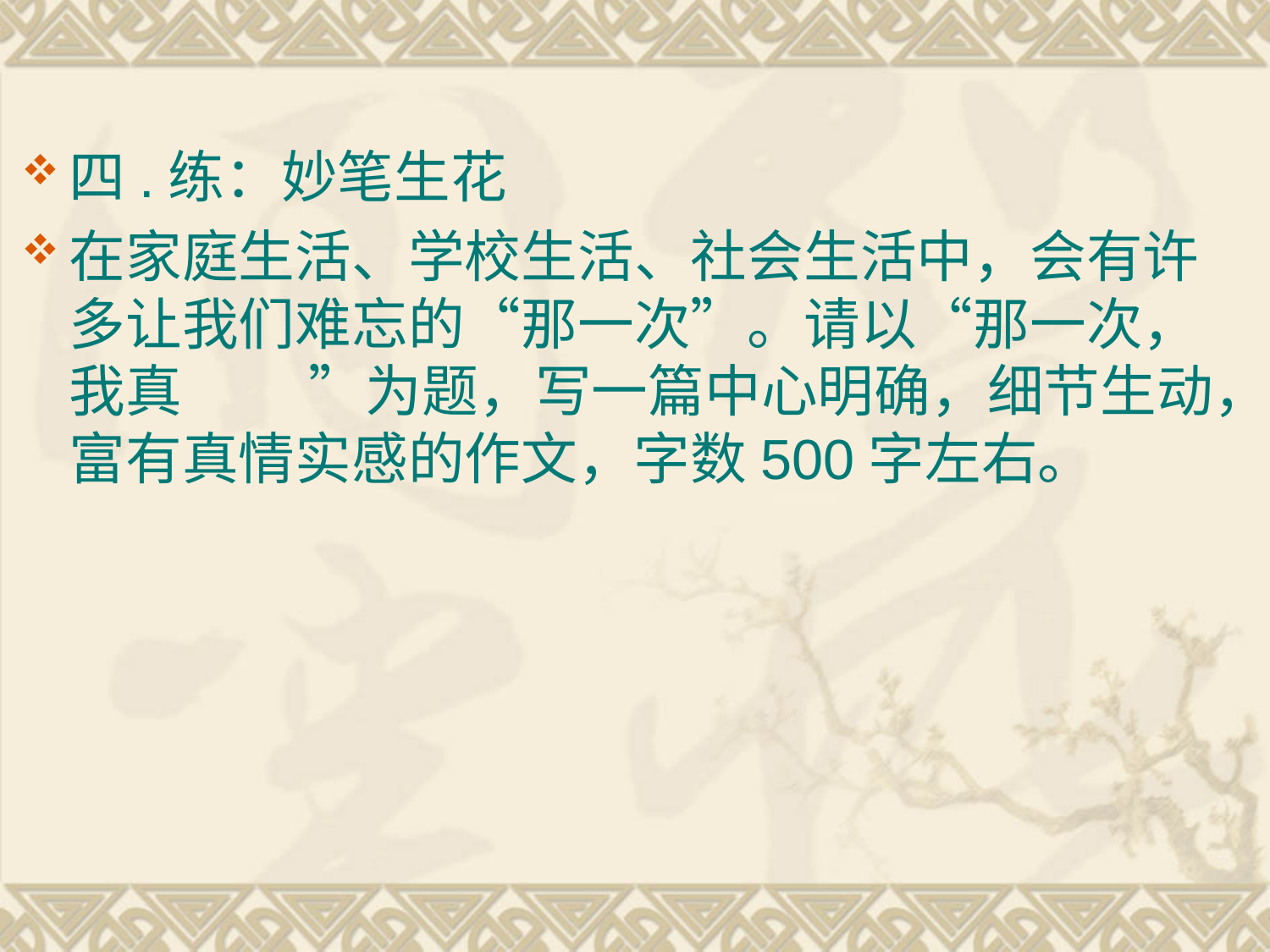

四.练：妙笔生花
在家庭生活、学校生活、社会生活中，会有许多让我们难忘的“那一次”。请以“那一次，我真          ”为题，写一篇中心明确，细节生动，富有真情实感的作文，字数500字左右。